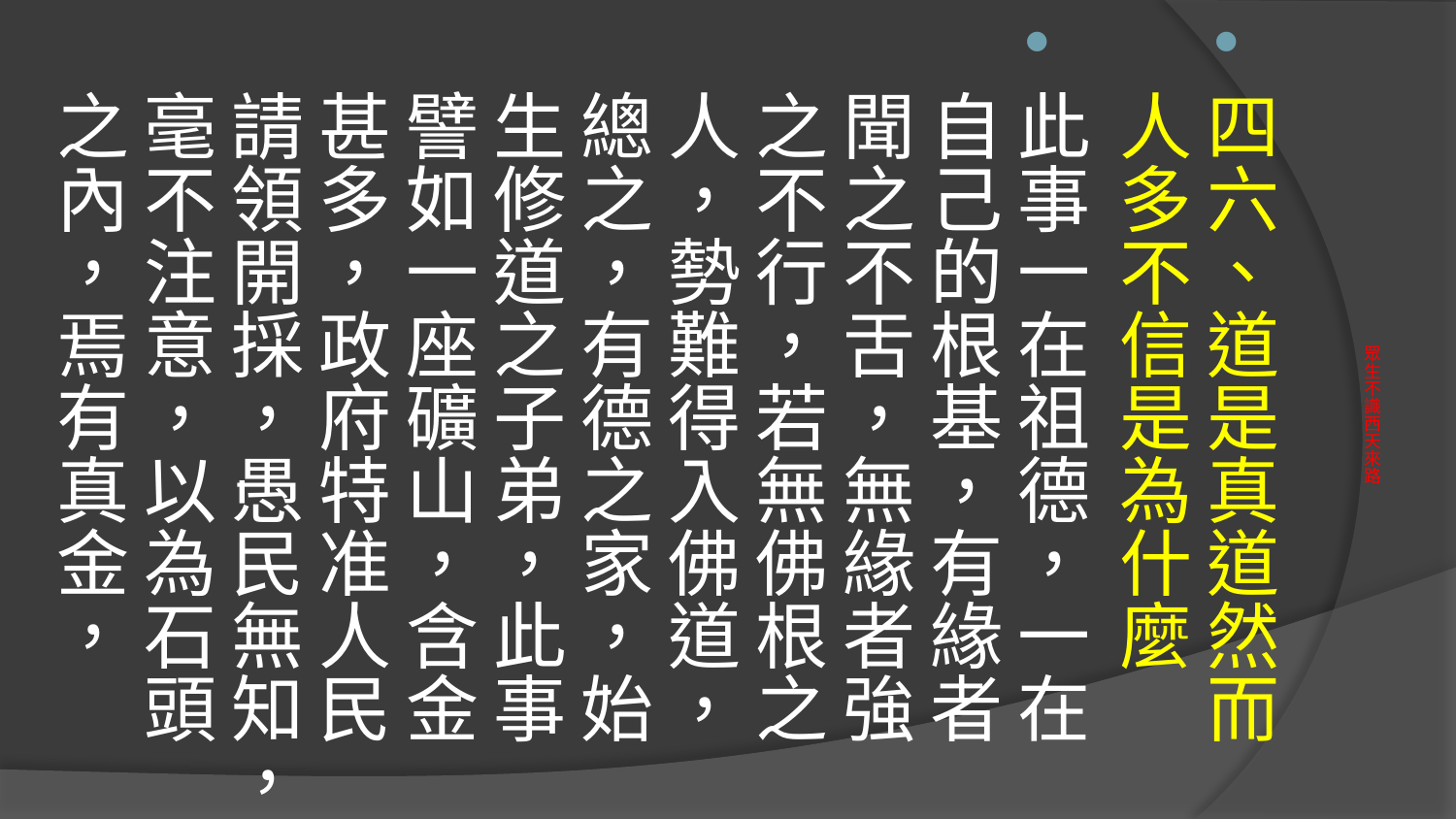

四六、道是真道然而人多不信是為什麼
此事一在祖德，一在自己的根基，有緣者聞之不舌，無緣者強之不行，若無佛根之人，勢難得入佛道，總之，有德之家，始生修道之子弟，此事譬如一座礦山，含金甚多，政府特准人民請領開採，愚民無知，毫不注意，以為石頭之內，焉有真金，
# 眾生不識西天來路